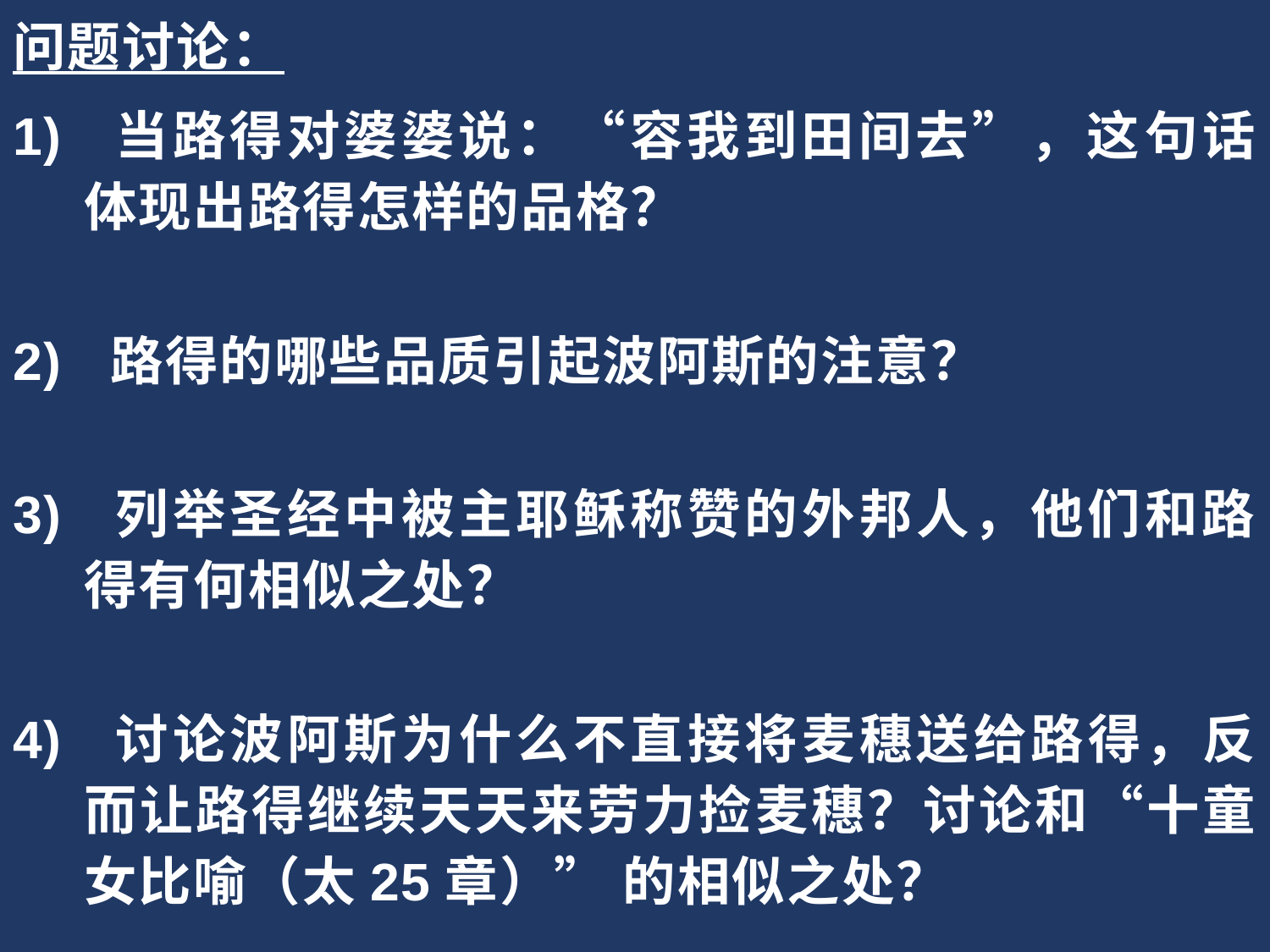

问题讨论：
 当路得对婆婆说：“容我到田间去”，这句话体现出路得怎样的品格？

 路得的哪些品质引起波阿斯的注意？

 列举圣经中被主耶稣称赞的外邦人，他们和路得有何相似之处？

 讨论波阿斯为什么不直接将麦穗送给路得，反而让路得继续天天来劳力捡麦穗？讨论和“十童女比喻（太25章）” 的相似之处？